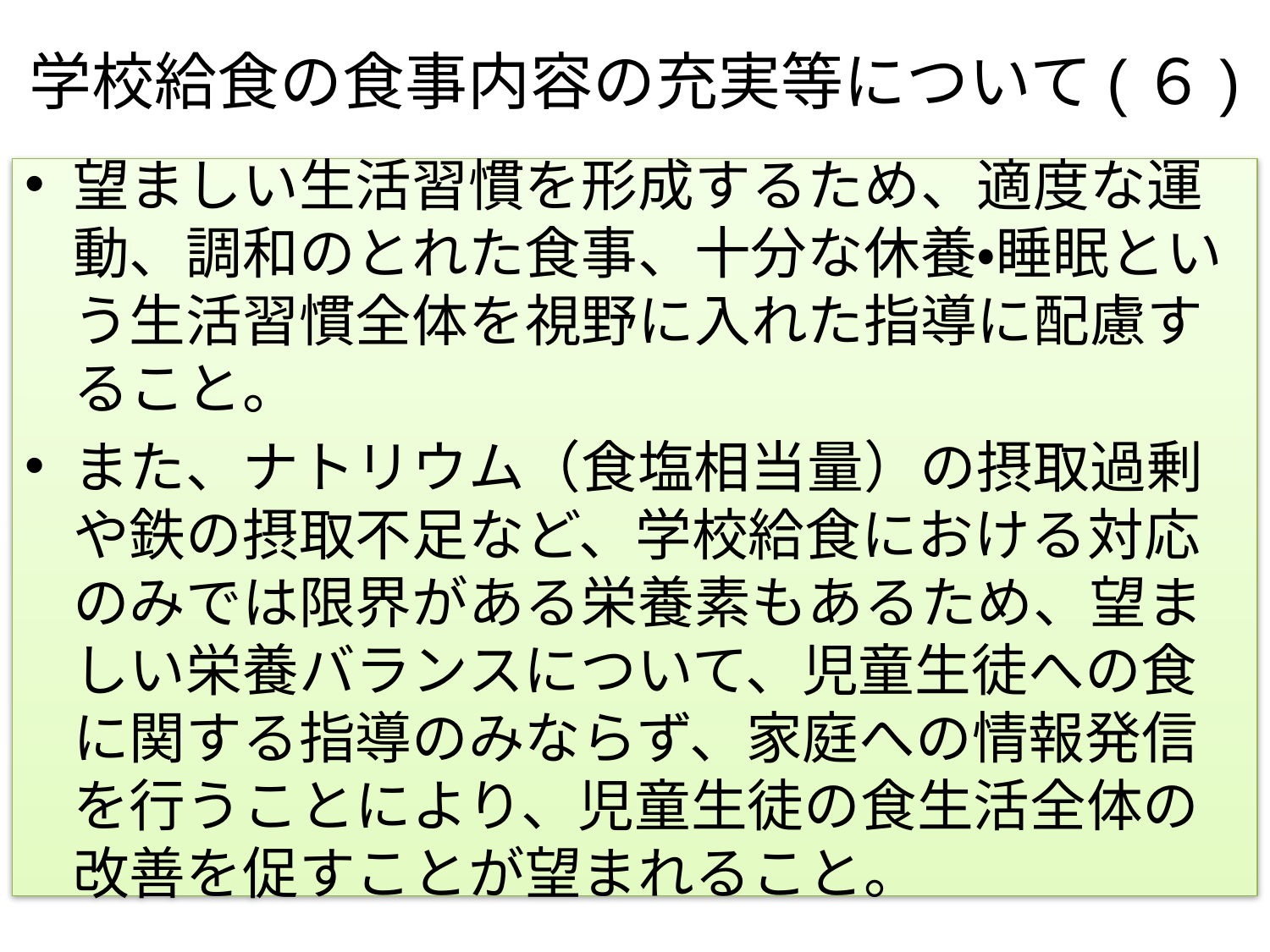

# 学校給食の食事内容の充実等について(６)
望ましい生活習慣を形成するため、適度な運動、調和のとれた食事、十分な休養・睡眠という生活習慣全体を視野に入れた指導に配慮すること。
また、ナトリウム（食塩相当量）の摂取過剰や鉄の摂取不足など、学校給食における対応のみでは限界がある栄養素もあるため、望ましい栄養バランスについて、児童生徒への食に関する指導のみならず、家庭への情報発信を行うことにより、児童生徒の食生活全体の改善を促すことが望まれること。